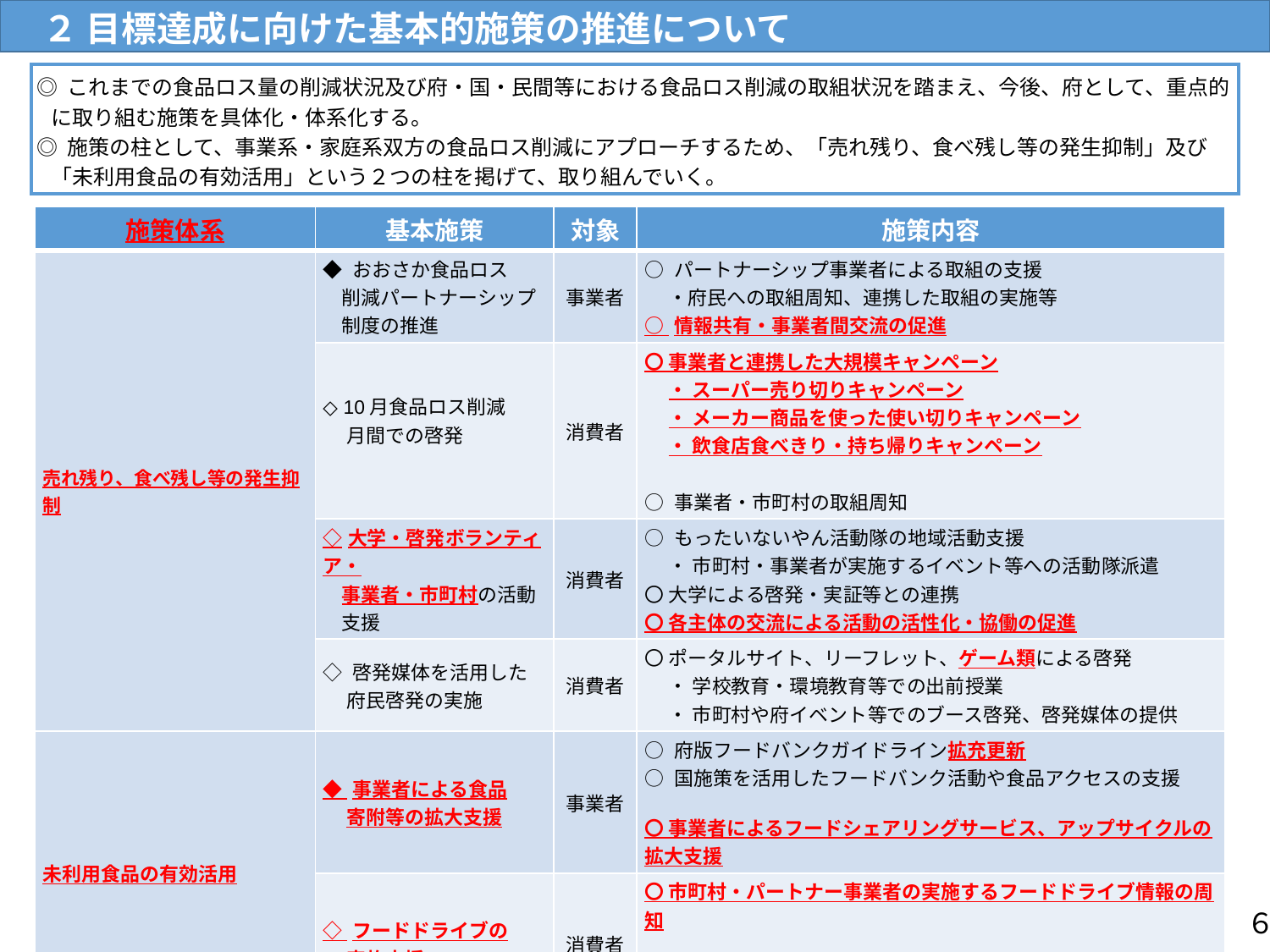

２ 目標達成に向けた基本的施策の推進について
◎ これまでの食品ロス量の削減状況及び府・国・民間等における食品ロス削減の取組状況を踏まえ、今後、府として、重点的に取り組む施策を具体化・体系化する。
◎ 施策の柱として、事業系・家庭系双方の食品ロス削減にアプローチするため、「売れ残り、食べ残し等の発生抑制」及び「未利用食品の有効活用」という２つの柱を掲げて、取り組んでいく。

| 施策体系 | 基本施策 | 対象 | 施策内容 |
| --- | --- | --- | --- |
| 売れ残り、食べ残し等の発生抑制 | ◆ おおさか食品ロス 削減パートナーシップ 制度の推進 | 事業者 | ○ パートナーシップ事業者による取組の支援 　 ・府民への取組周知、連携した取組の実施等 ○ 情報共有・事業者間交流の促進 |
| 消費者行動による食品ロス削減 　事業系：売れ残り、食べ残し 　家庭系：直接廃棄、食べ残し | ◇ 10月食品ロス削減 月間での啓発 | 消費者 | 〇 事業者と連携した大規模キャンペーン 　 ・ スーパー売り切りキャンペーン 　 ・ メーカー商品を使った使い切りキャンペーン 　 ・ 飲食店食べきり・持ち帰りキャンペーン 　 ○ 事業者・市町村の取組周知 |
|  | ◇大学・啓発ボランティア・ 事業者・市町村の活動 支援 | 消費者 | ○ もったいないやん活動隊の地域活動支援 　 ・ 市町村・事業者が実施するイベント等への活動隊派遣 〇 大学による啓発・実証等との連携 〇 各主体の交流による活動の活性化・協働の促進 |
| 消費者の理解及び行動変容の促進 | ◇ 啓発媒体を活用した 　 府民啓発の実施 | 消費者 | 〇 ポータルサイト、リーフレット、ゲーム類による啓発 　 ・ 学校教育・環境教育等での出前授業 　 ・ 市町村や府イベント等でのブース啓発、啓発媒体の提供 |
| 未利用食品の有効活用 | ◆ 事業者による食品 寄附等の拡大支援 | 事業者 | ○ 府版フードバンクガイドライン拡充更新 ○ 国施策を活用したフードバンク活動や食品アクセスの支援 〇 事業者によるフードシェアリングサービス、アップサイクルの拡大支援 |
|  | ◇ フードドライブの 実施支援 | 消費者 | 〇 市町村・パートナー事業者の実施するフードドライブ情報の周知 〇 府・市町村イベントでのフードドライブ実施の支援 　・ 物品貸出、活動隊派遣、寄附先調整支援 |
６